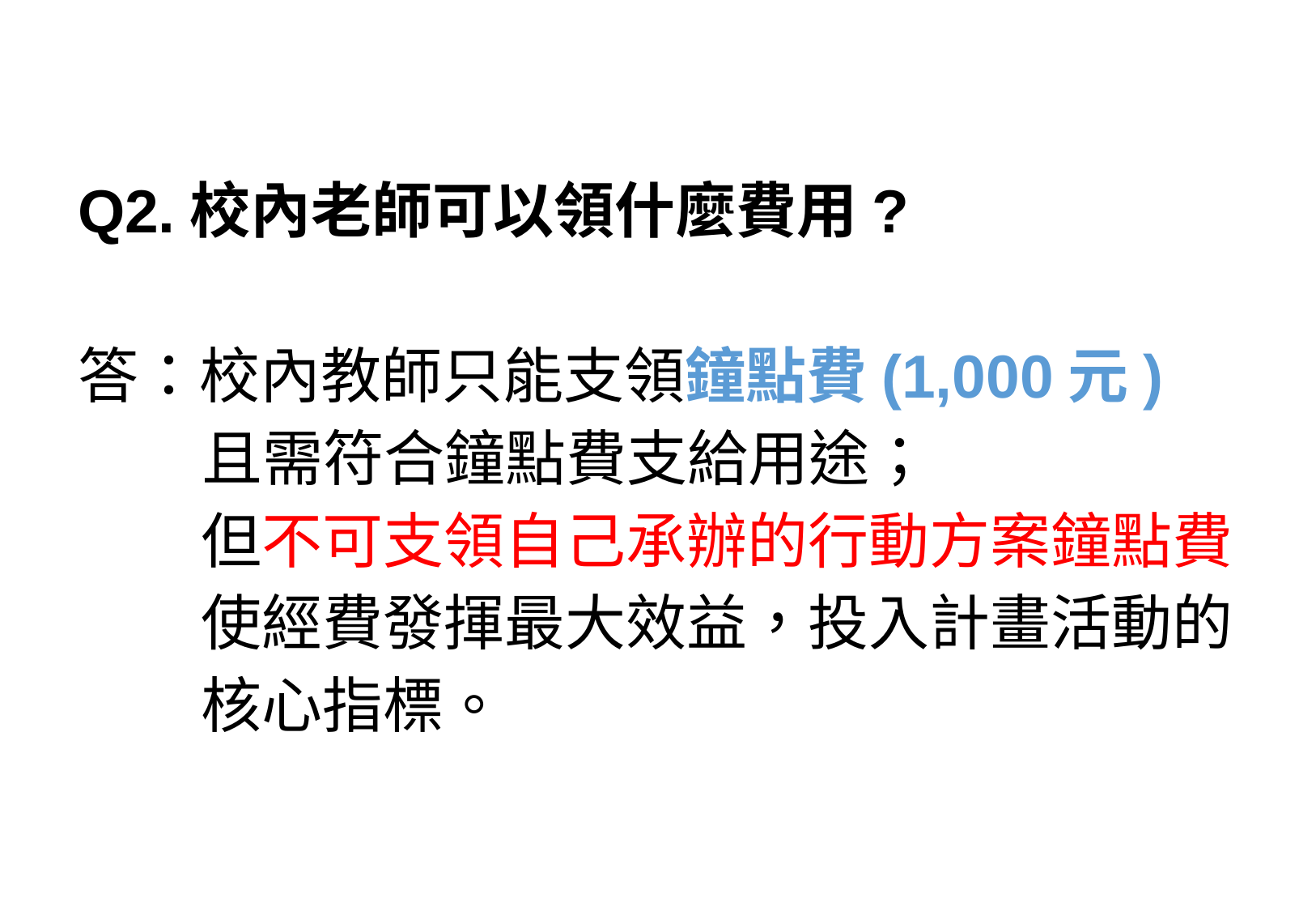

Q2.校內老師可以領什麼費用?

答：校內教師只能支領鐘點費(1,000元)
        且需符合鐘點費支給用途；
        但不可支領自己承辦的行動方案鐘點費
        使經費發揮最大效益，投入計畫活動的
        核心指標。